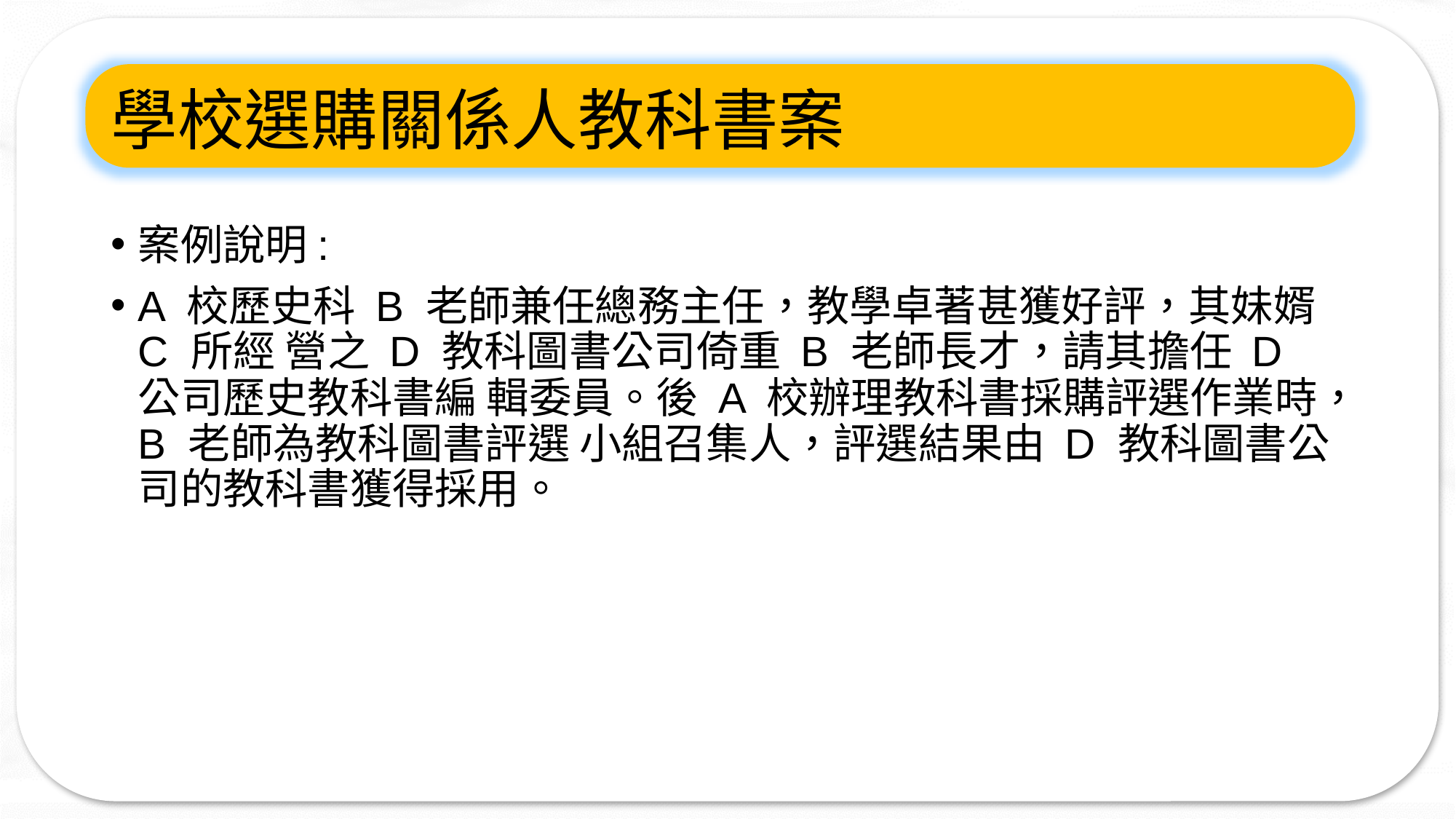

# 學校選購關係人教科書案

案例說明:
A 校歷史科 B 老師兼任總務主任，教學卓著甚獲好評，其妹婿 C 所經 營之 D 教科圖書公司倚重 B 老師長才，請其擔任 D 公司歷史教科書編 輯委員。後 A 校辦理教科書採購評選作業時，B 老師為教科圖書評選 小組召集人，評選結果由 D 教科圖書公司的教科書獲得採用。